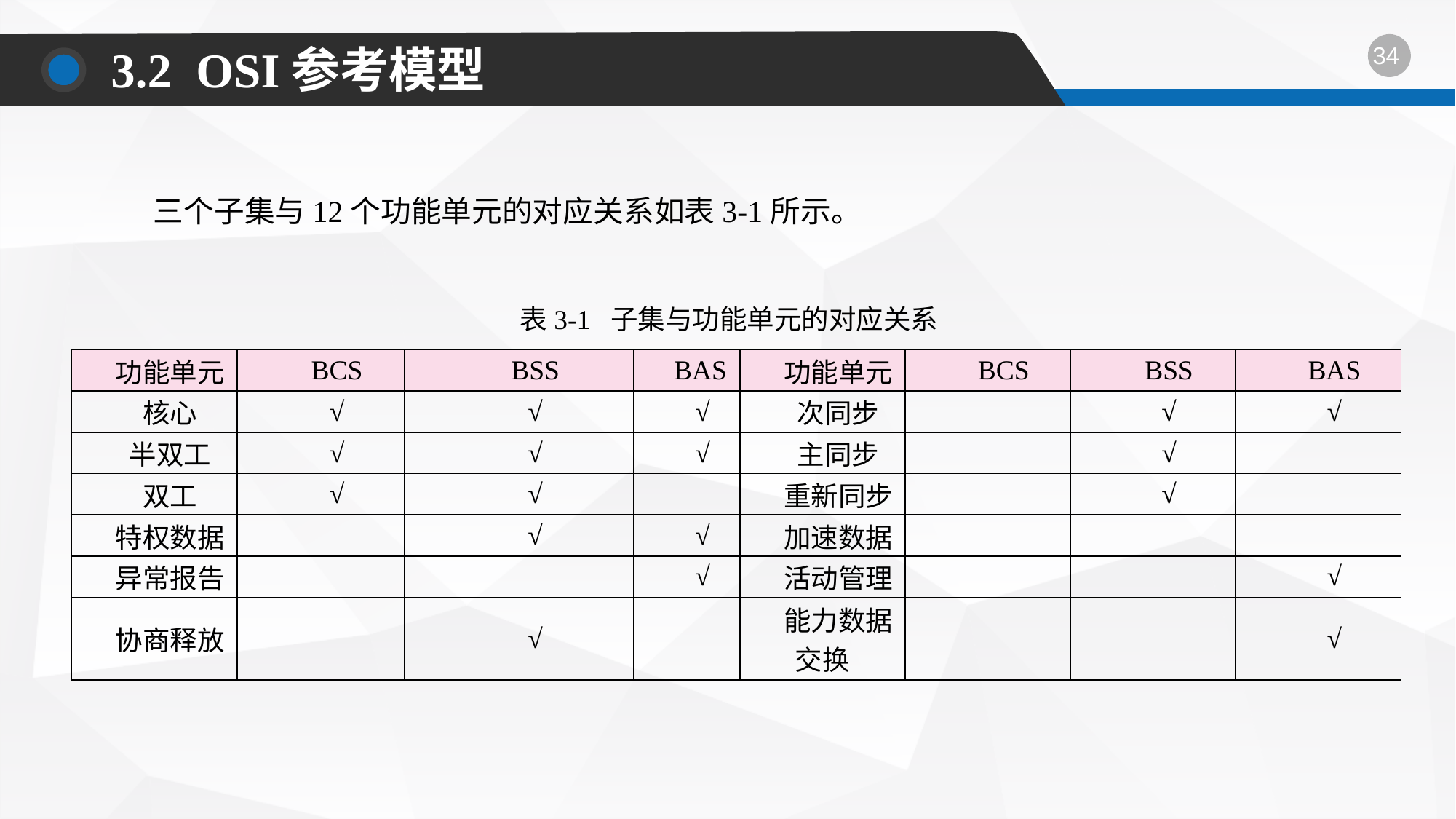

3.2  OSI参考模型
三个子集与12个功能单元的对应关系如表3-1所示。
表3-1  子集与功能单元的对应关系
| 功能单元 | BCS | BSS | BAS | 功能单元 | BCS | BSS | BAS |
| --- | --- | --- | --- | --- | --- | --- | --- |
| 核心 | √ | √ | √ | 次同步 |  | √ | √ |
| 半双工 | √ | √ | √ | 主同步 |  | √ |  |
| 双工 | √ | √ |  | 重新同步 |  | √ |  |
| 特权数据 |  | √ | √ | 加速数据 |  |  |  |
| 异常报告 |  |  | √ | 活动管理 |  |  | √ |
| 协商释放 |  | √ |  | 能力数据交换 |  |  | √ |